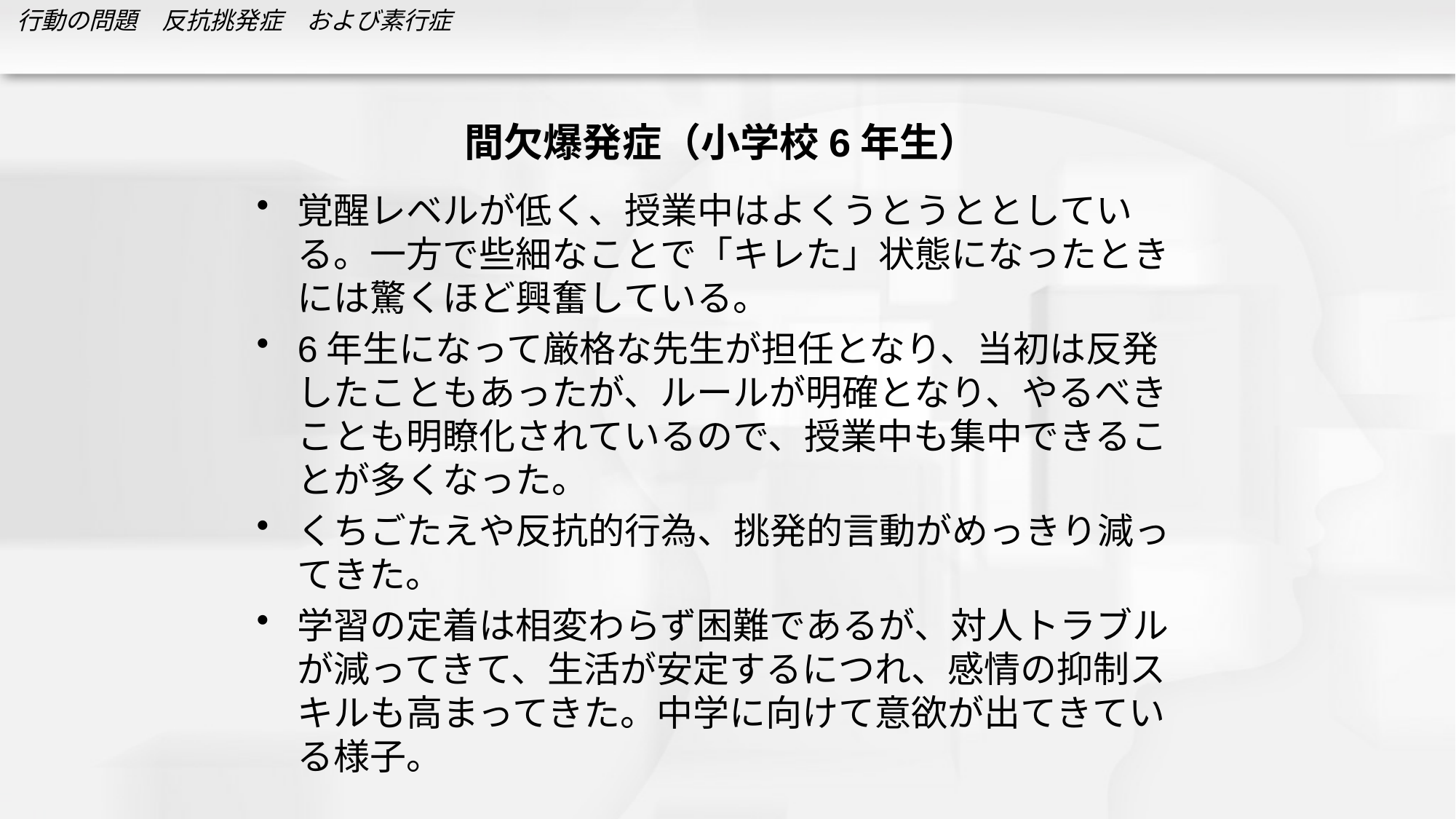

# 間欠爆発症（小学校6年生）
覚醒レベルが低く、授業中はよくうとうととしている。一方で些細なことで「キレた」状態になったときには驚くほど興奮している。
6年生になって厳格な先生が担任となり、当初は反発したこともあったが、ルールが明確となり、やるべきことも明瞭化されているので、授業中も集中できることが多くなった。
くちごたえや反抗的行為、挑発的言動がめっきり減ってきた。
学習の定着は相変わらず困難であるが、対人トラブルが減ってきて、生活が安定するにつれ、感情の抑制スキルも高まってきた。中学に向けて意欲が出てきている様子。